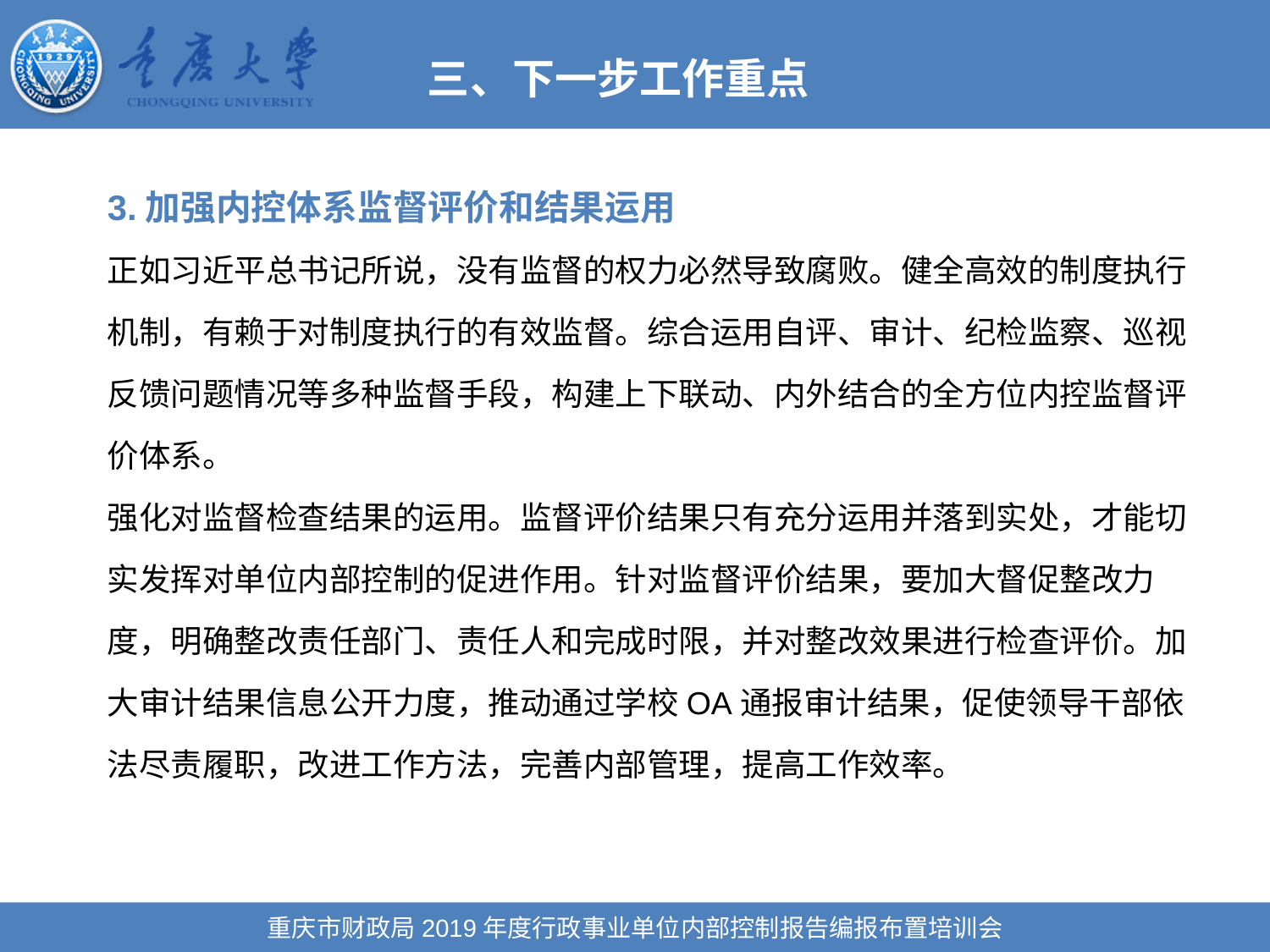

三、下一步工作重点
3.加强内控体系监督评价和结果运用
正如习近平总书记所说，没有监督的权力必然导致腐败。健全高效的制度执行机制，有赖于对制度执行的有效监督。综合运用自评、审计、纪检监察、巡视反馈问题情况等多种监督手段，构建上下联动、内外结合的全方位内控监督评价体系。
强化对监督检查结果的运用。监督评价结果只有充分运用并落到实处，才能切实发挥对单位内部控制的促进作用。针对监督评价结果，要加大督促整改力度，明确整改责任部门、责任人和完成时限，并对整改效果进行检查评价。加大审计结果信息公开力度，推动通过学校OA通报审计结果，促使领导干部依法尽责履职，改进工作方法，完善内部管理，提高工作效率。
15
重庆市财政局2019年度行政事业单位内部控制报告编报布置培训会